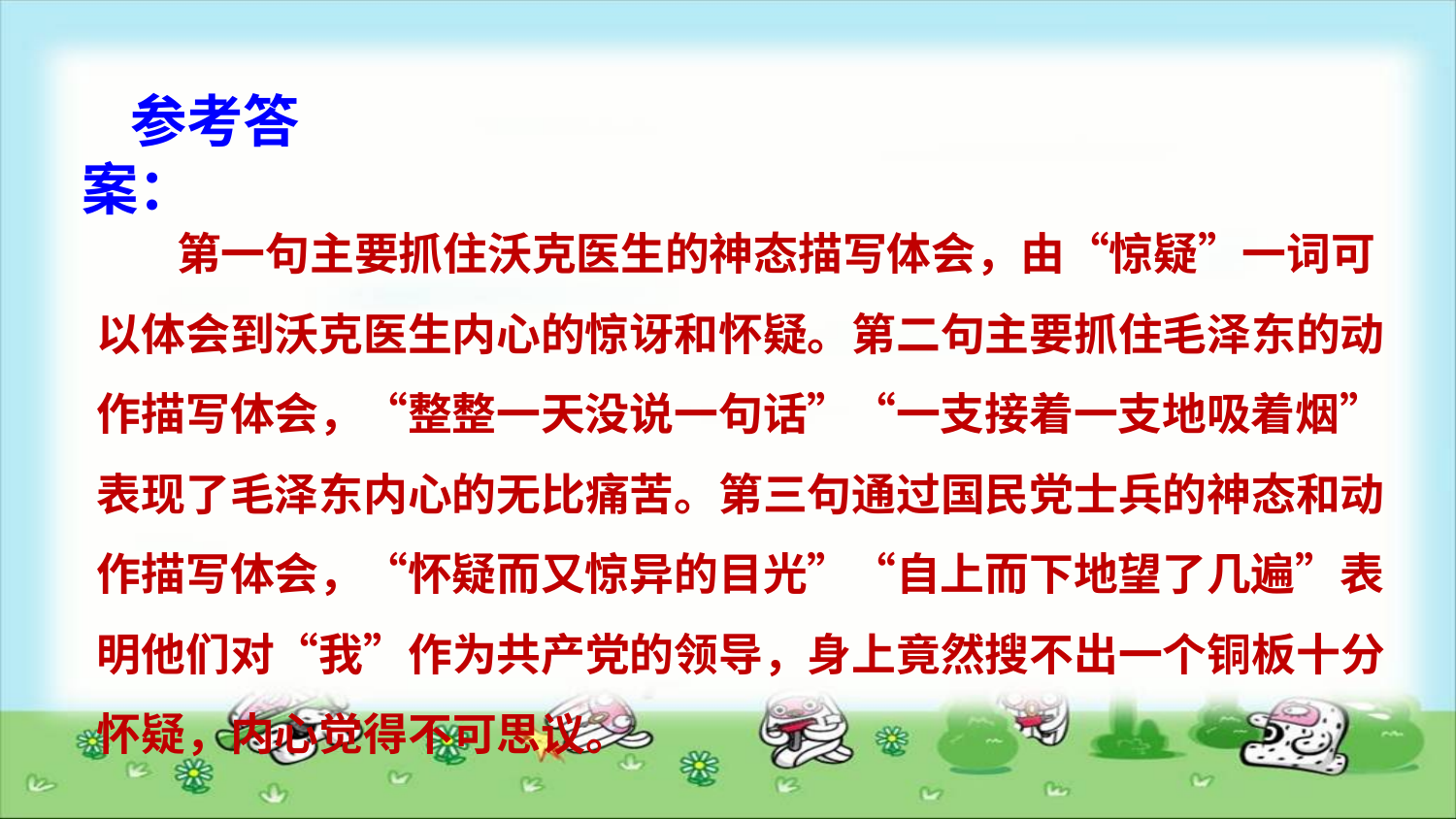

参考答案：
  第一句主要抓住沃克医生的神态描写体会，由“惊疑”一词可以体会到沃克医生内心的惊讶和怀疑。第二句主要抓住毛泽东的动作描写体会，“整整一天没说一句话”“一支接着一支地吸着烟”表现了毛泽东内心的无比痛苦。第三句通过国民党士兵的神态和动作描写体会，“怀疑而又惊异的目光”“自上而下地望了几遍”表明他们对“我”作为共产党的领导，身上竟然搜不出一个铜板十分怀疑，内心觉得不可思议。